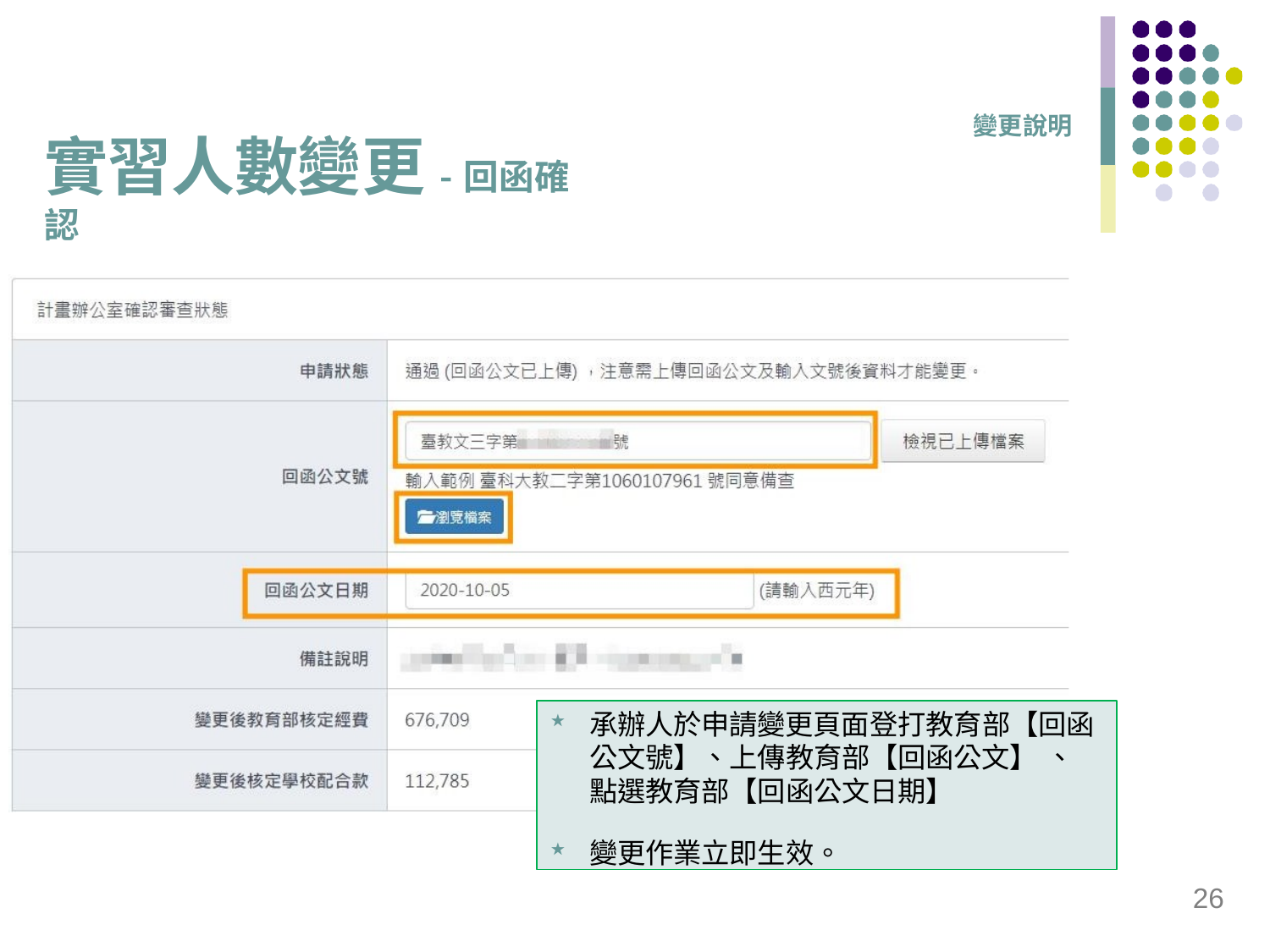

變更說明
# 實習人數變更-回函確認

承辦人於申請變更頁面登打教育部【回函 公文號】、上傳教育部【回函公文】 、 點選教育部【回函公文日期】

變更作業立即生效。
26